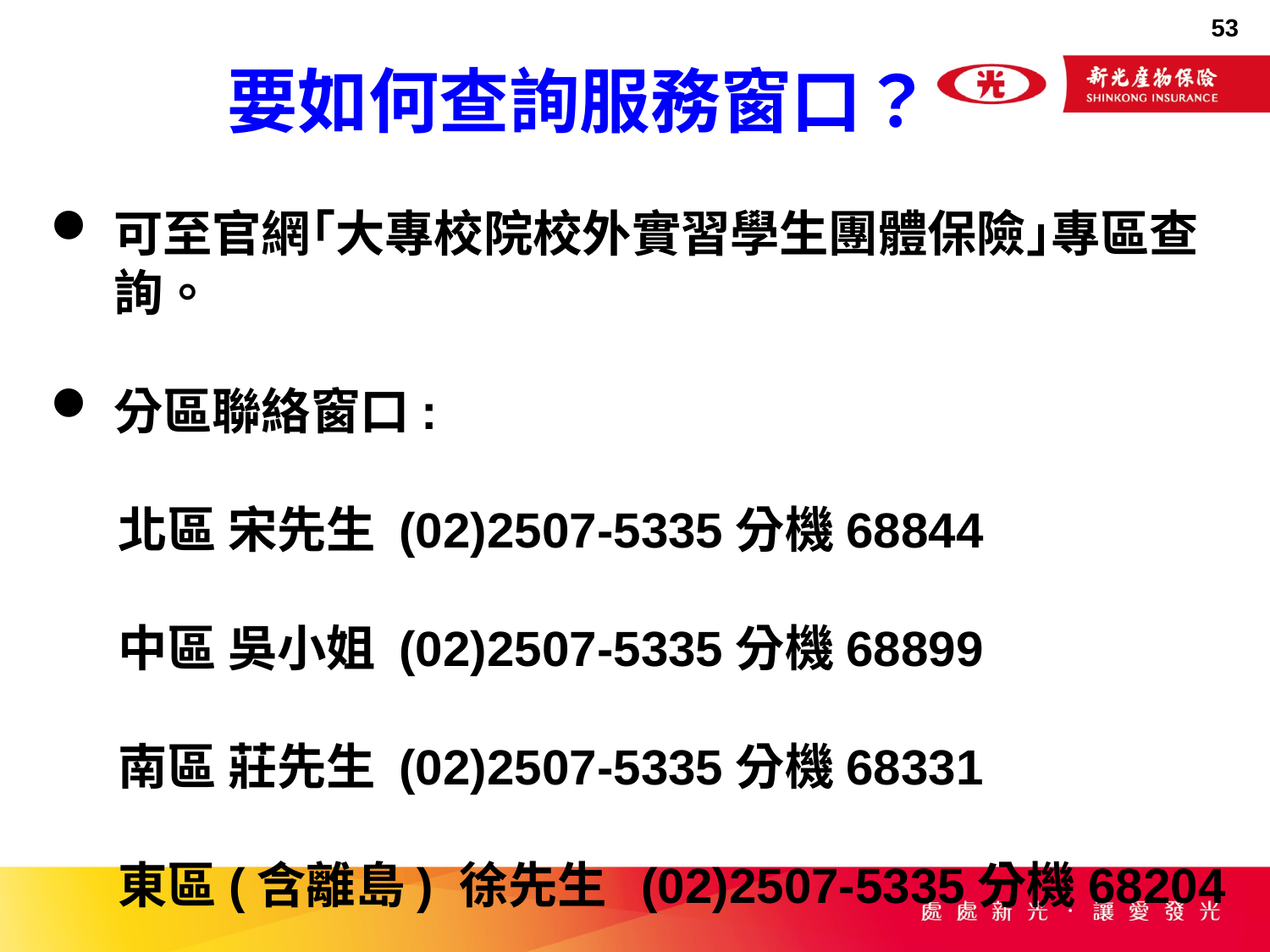

要如何查詢服務窗口？
可至官網｢大專校院校外實習學生團體保險｣專區查詢。

分區聯絡窗口:

     北區 宋先生 (02)2507-5335分機68844

     中區 吳小姐 (02)2507-5335分機68899

     南區 莊先生 (02)2507-5335分機68331

     東區(含離島) 徐先生  (02)2507-5335分機68204